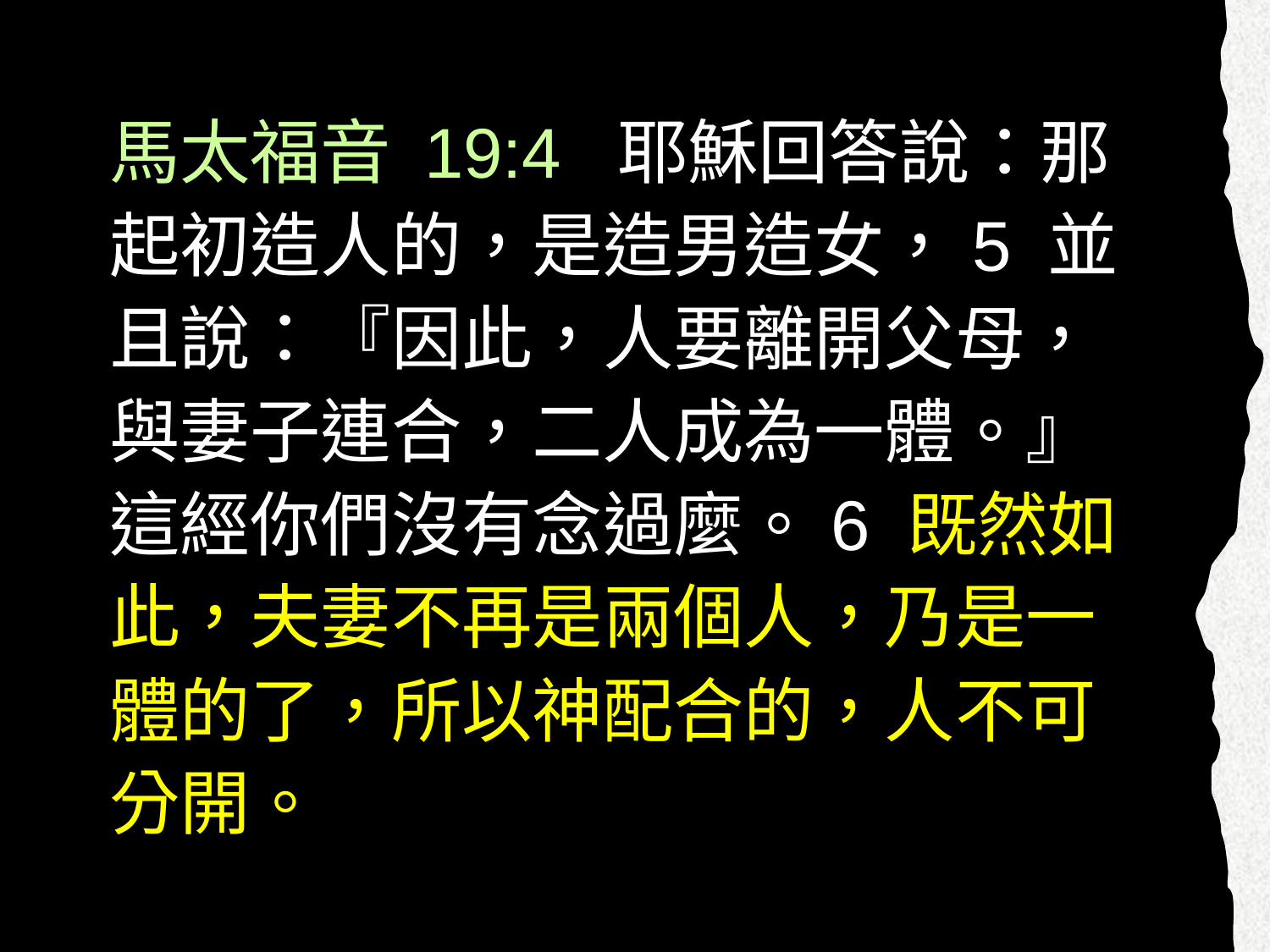

馬太福音 19:4	耶穌回答說：那起初造人的，是造男造女，5 並且說：『因此，人要離開父母，與妻子連合，二人成為一體。』這經你們沒有念過麼。6 既然如此，夫妻不再是兩個人，乃是一體的了，所以神配合的，人不可分開。